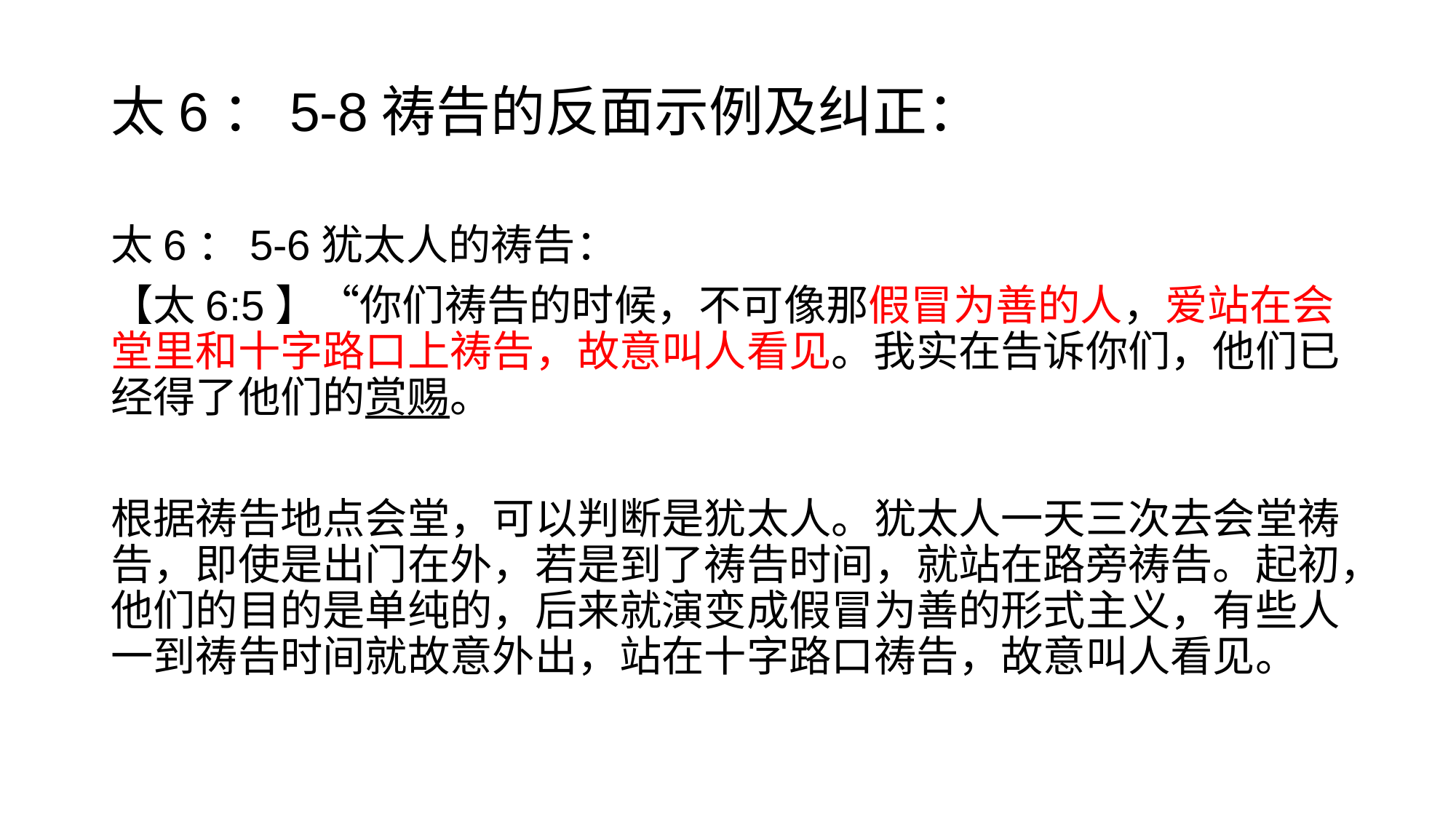

# 太6：5-8祷告的反面示例及纠正：
太6：5-6犹太人的祷告：
【太6:5】“你们祷告的时候，不可像那假冒为善的人，爱站在会堂里和十字路口上祷告，故意叫人看见。我实在告诉你们，他们已经得了他们的赏赐。

根据祷告地点会堂，可以判断是犹太人。犹太人一天三次去会堂祷告，即使是出门在外，若是到了祷告时间，就站在路旁祷告。起初，他们的目的是单纯的，后来就演变成假冒为善的形式主义，有些人一到祷告时间就故意外出，站在十字路口祷告，故意叫人看见。